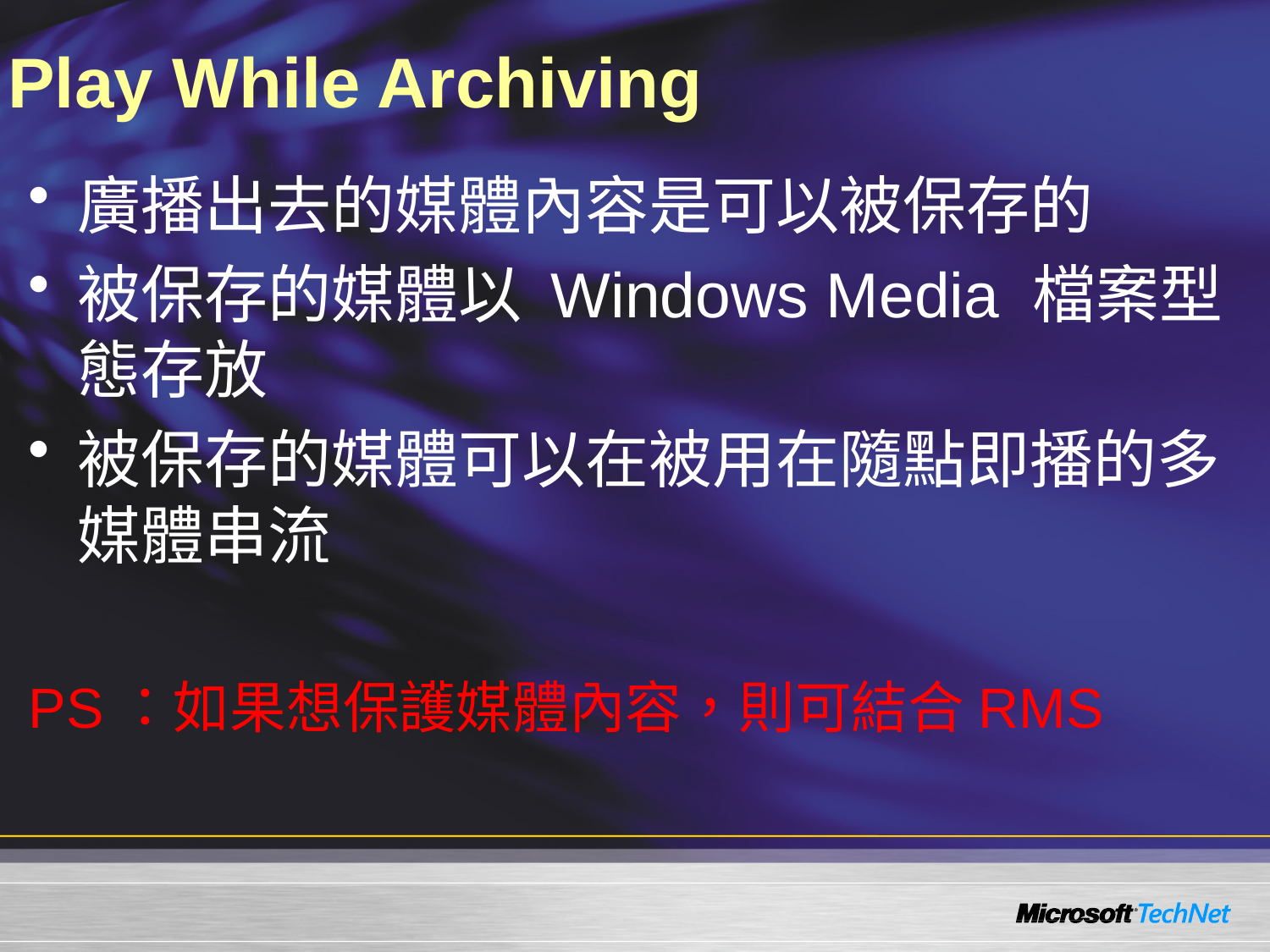

# Play While Archiving
廣播出去的媒體內容是可以被保存的
被保存的媒體以 Windows Media 檔案型態存放
被保存的媒體可以在被用在隨點即播的多媒體串流

PS：如果想保護媒體內容，則可結合RMS